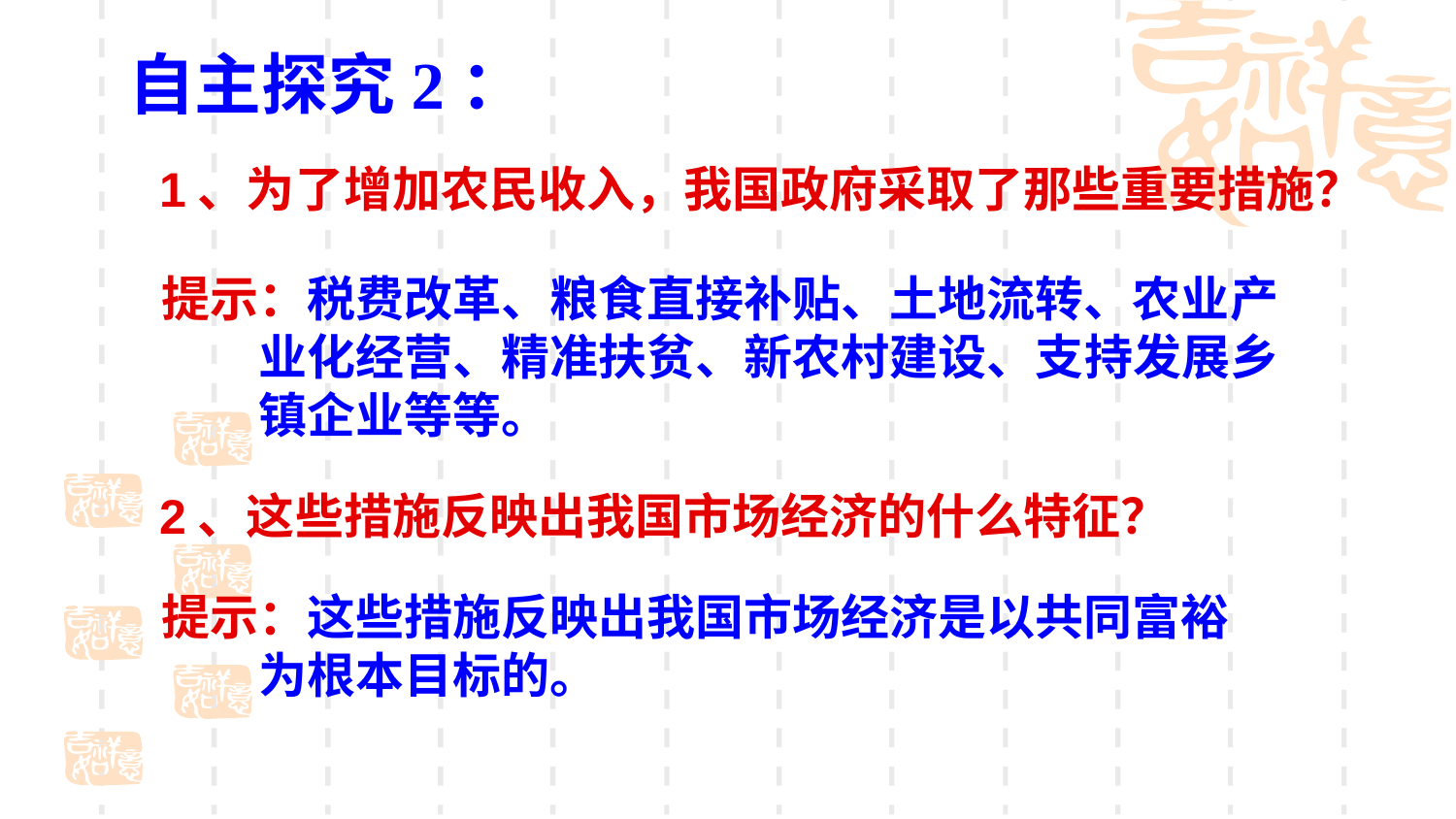

自主探究2：
1、为了增加农民收入，我国政府采取了那些重要措施？
提示：税费改革、粮食直接补贴、土地流转、农业产业化经营、精准扶贫、新农村建设、支持发展乡镇企业等等。
2、这些措施反映出我国市场经济的什么特征？
提示：这些措施反映出我国市场经济是以共同富裕为根本目标的。